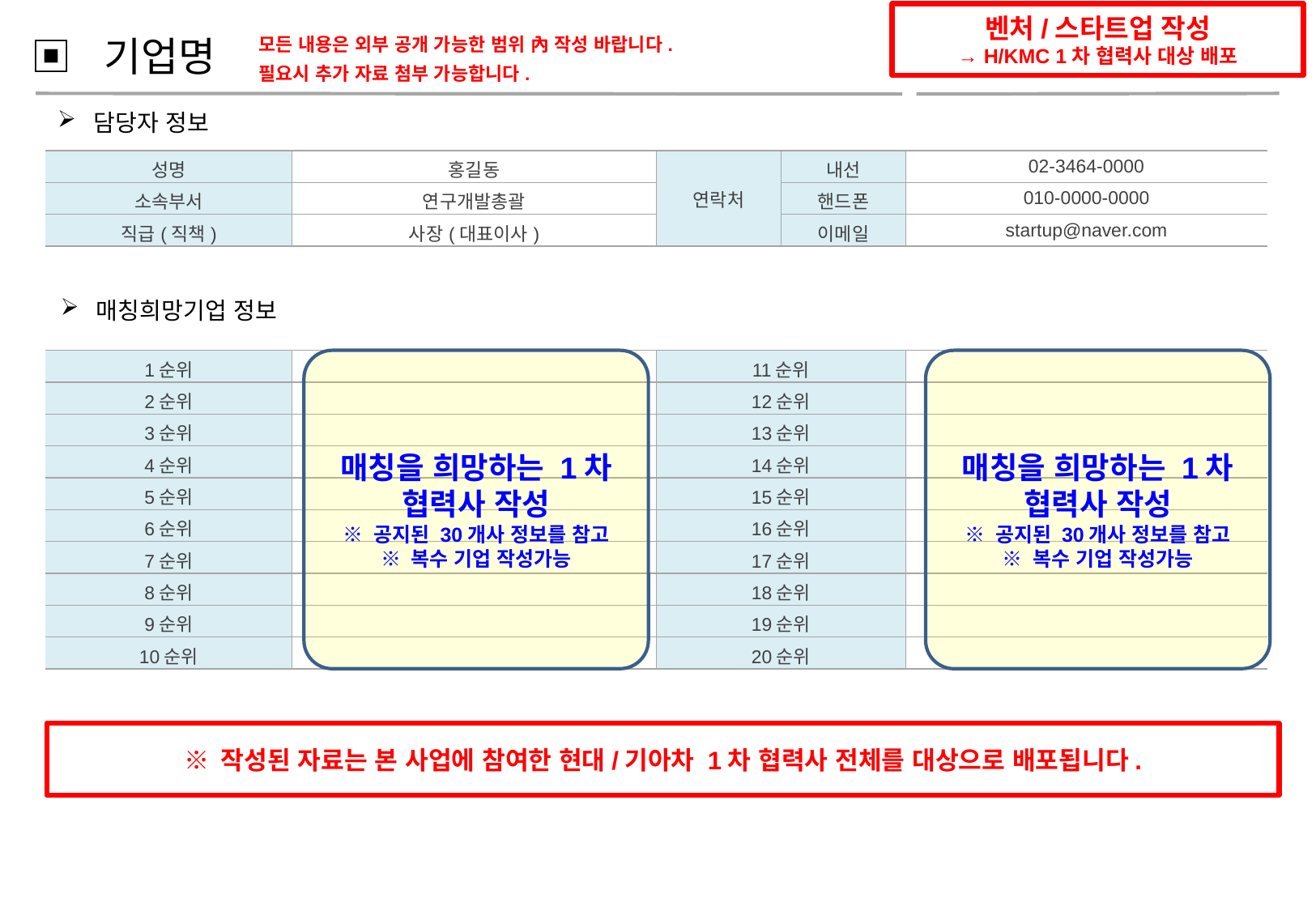

벤처/스타트업 작성
→ H/KMC 1차 협력사 대상 배포
▣  기업명
모든 내용은 외부 공개 가능한 범위 內 작성 바랍니다.
필요시 추가 자료 첨부 가능합니다.

 담당자 정보
| 성명 | 홍길동 | 연락처 | 내선 | 02-3464-0000 |
| --- | --- | --- | --- | --- |
| 소속부서 | 연구개발총괄 |  | 핸드폰 | 010-0000-0000 |
| 직급(직책) | 사장(대표이사) |  | 이메일 | startup@naver.com |

 매칭희망기업 정보
| 1순위 |  | 11순위 |  |
| --- | --- | --- | --- |
| 2순위 |  | 12순위 |  |
| 3순위 |  | 13순위 |  |
| 4순위 |  | 14순위 |  |
| 5순위 |  | 15순위 |  |
| 6순위 |  | 16순위 |  |
| 7순위 |  | 17순위 |  |
| 8순위 |  | 18순위 |  |
| 9순위 |  | 19순위 |  |
| 10순위 |  | 20순위 |  |
매칭을 희망하는 1차 협력사 작성
※ 공지된 30개사 정보를 참고
※ 복수 기업 작성가능
매칭을 희망하는 1차 협력사 작성
※ 공지된 30개사 정보를 참고
※ 복수 기업 작성가능
※ 작성된 자료는 본 사업에 참여한 현대/기아차 1차 협력사 전체를 대상으로 배포됩니다.